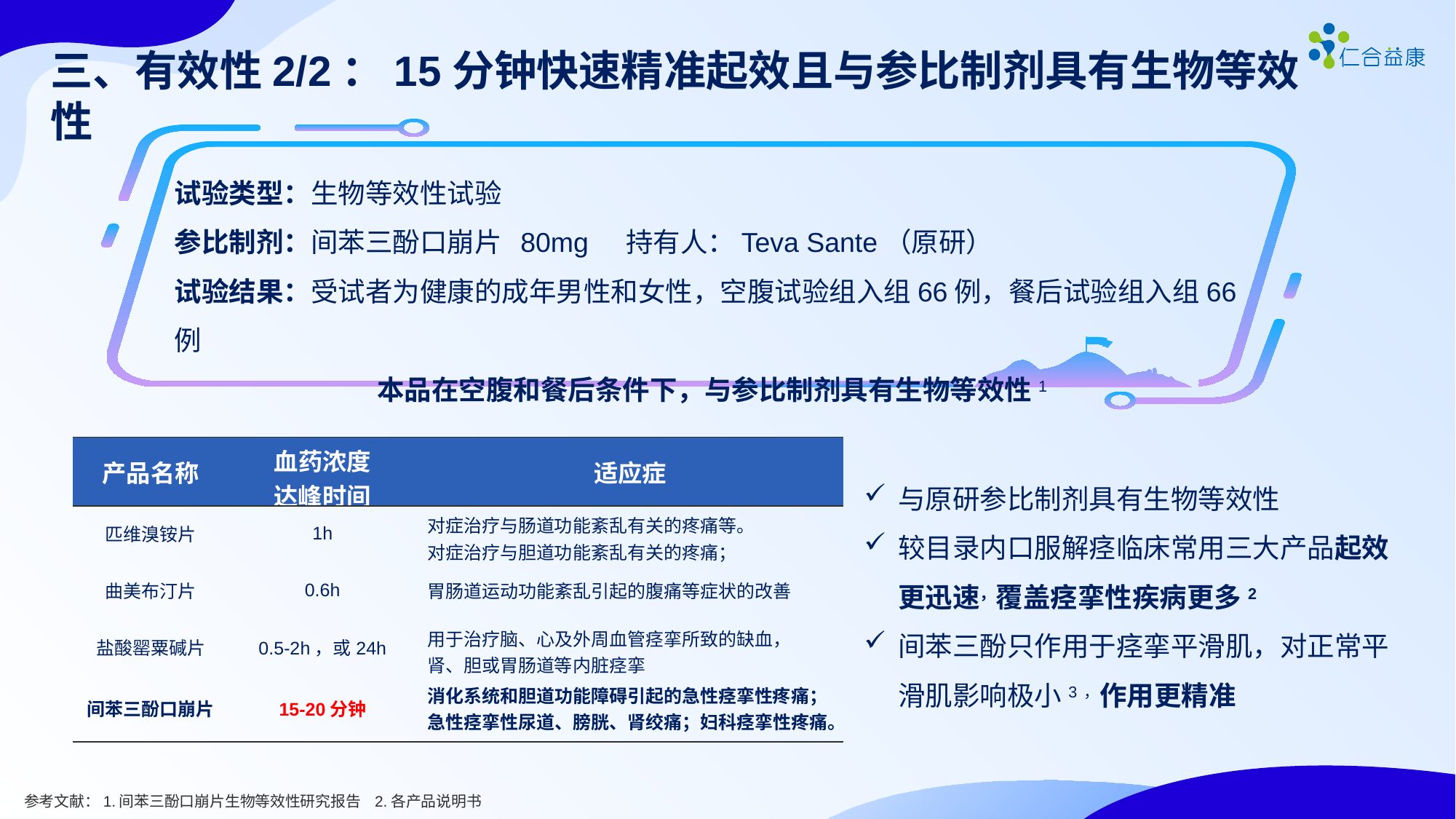

三、有效性2/2：15分钟快速精准起效且与参比制剂具有生物等效性

试验类型：生物等效性试验
参比制剂：间苯三酚口崩片  80mg    持有人：Teva Sante（原研）
试验结果：受试者为健康的成年男性和女性，空腹试验组入组66例，餐后试验组入组66例
本品在空腹和餐后条件下，与参比制剂具有生物等效性1

| 产品名称 | 血药浓度 达峰时间 | 适应症 |
| --- | --- | --- |
| 匹维溴铵片 | 1h | 对症治疗与肠道功能紊乱有关的疼痛等。 对症治疗与胆道功能紊乱有关的疼痛； |
| 曲美布汀片 | 0.6h | 胃肠道运动功能紊乱引起的腹痛等症状的改善 |
| 盐酸罂粟碱片 | 0.5-2h，或24h | 用于治疗脑、心及外周血管痉挛所致的缺血， 肾、胆或胃肠道等内脏痉挛 |
| 间苯三酚口崩片 | 15-20分钟 | 消化系统和胆道功能障碍引起的急性痉挛性疼痛；急性痉挛性尿道、膀胱、肾绞痛；妇科痉挛性疼痛。 |
与原研参比制剂具有生物等效性
较目录内口服解痉临床常用三大产品起效更迅速，覆盖痉挛性疾病更多2
间苯三酚只作用于痉挛平滑肌，对正常平滑肌影响极小3，作用更精准
参考文献：1.间苯三酚口崩片生物等效性研究报告   2.各产品说明书